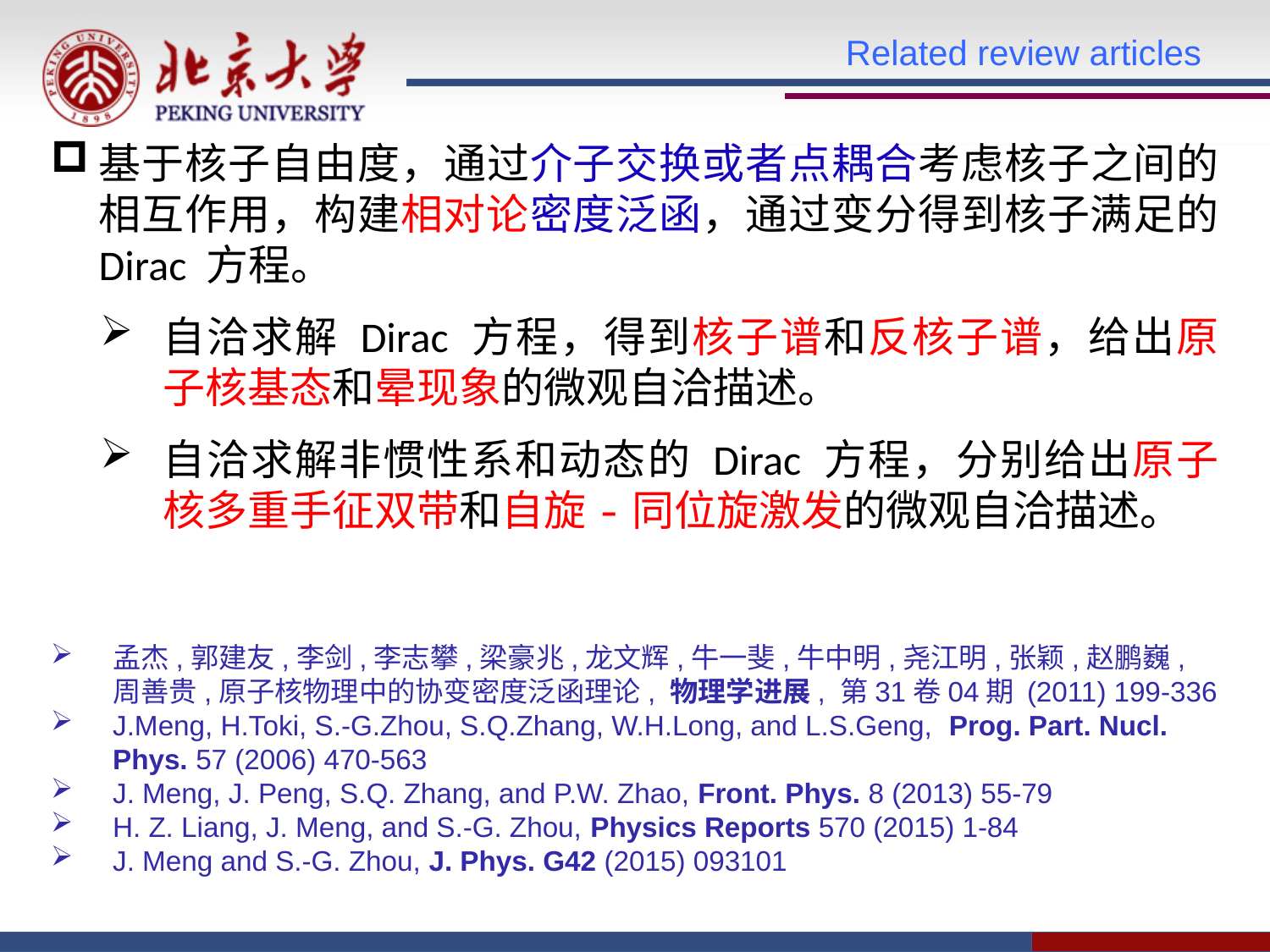

Related review articles
基于核子自由度，通过介子交换或者点耦合考虑核子之间的相互作用，构建相对论密度泛函，通过变分得到核子满足的 Dirac 方程。
自洽求解 Dirac 方程，得到核子谱和反核子谱，给出原子核基态和晕现象的微观自洽描述。
自洽求解非惯性系和动态的 Dirac 方程，分别给出原子核多重手征双带和自旋-同位旋激发的微观自洽描述。
孟杰,郭建友,李剑,李志攀,梁豪兆,龙文辉,牛一斐,牛中明,尧江明,张颖,赵鹏巍,周善贵,原子核物理中的协变密度泛函理论, 物理学进展, 第31卷04期 (2011) 199-336
J.Meng, H.Toki, S.-G.Zhou, S.Q.Zhang, W.H.Long, and L.S.Geng,  Prog. Part. Nucl. Phys. 57 (2006) 470-563
J. Meng, J. Peng, S.Q. Zhang, and P.W. Zhao, Front. Phys. 8 (2013) 55-79
H. Z. Liang, J. Meng, and S.-G. Zhou, Physics Reports 570 (2015) 1-84
J. Meng and S.-G. Zhou, J. Phys. G42 (2015) 093101